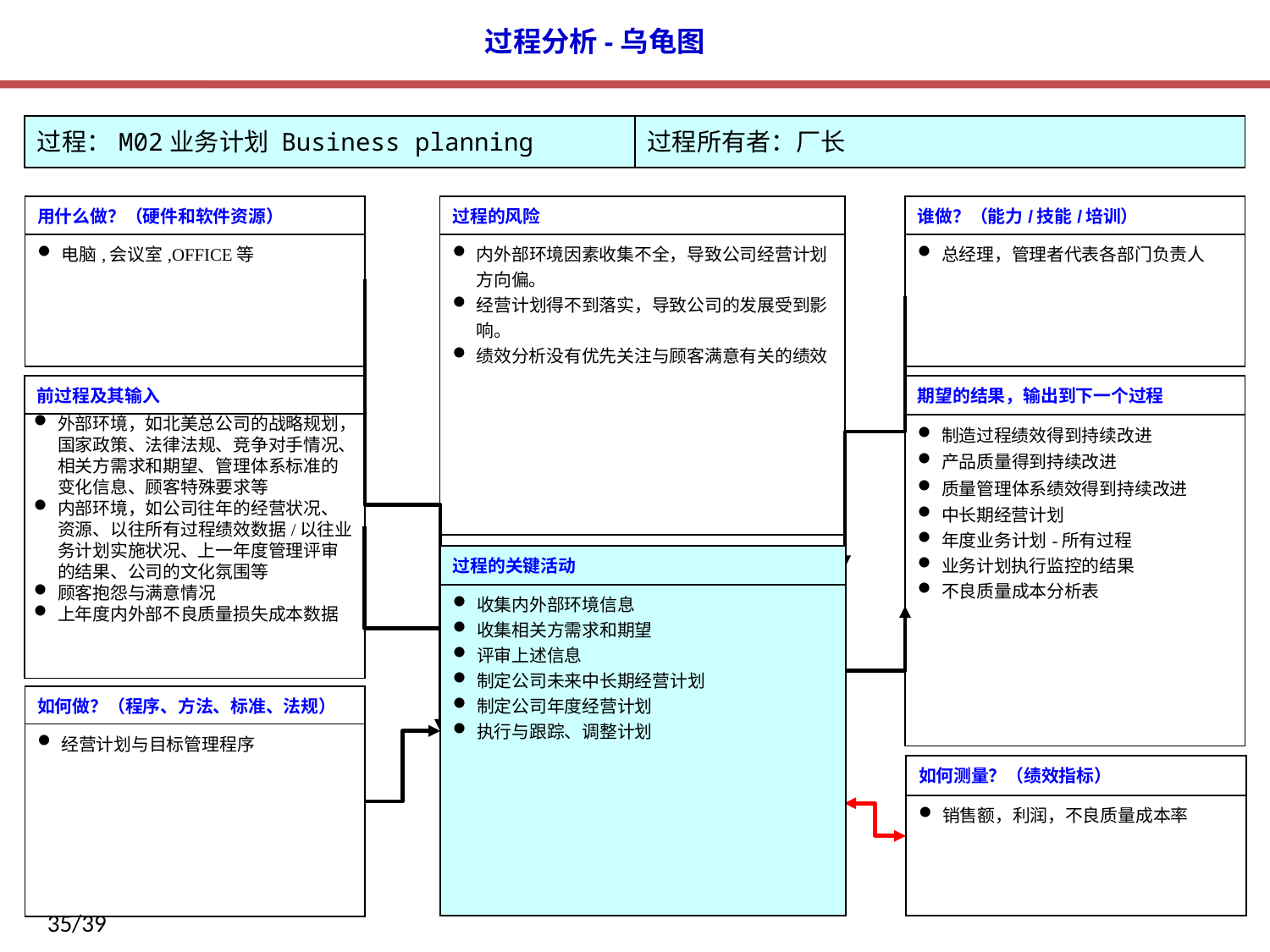

| 过程：M02业务计划 Business planning | 过程所有者：厂长 |
| --- | --- |
| 用什么做？（硬件和软件资源） |
| --- |
| 电脑,会议室,OFFICE等 |
| 过程的风险 |
| --- |
| 内外部环境因素收集不全，导致公司经营计划方向偏。 经营计划得不到落实，导致公司的发展受到影响。 绩效分析没有优先关注与顾客满意有关的绩效 |
| 谁做？（能力/技能/培训） |
| --- |
| 总经理，管理者代表各部门负责人 |
| 前过程及其输入 |
| --- |
| 外部环境，如北美总公司的战略规划，国家政策、法律法规、竞争对手情况、相关方需求和期望、管理体系标准的变化信息、顾客特殊要求等 内部环境，如公司往年的经营状况、资源、以往所有过程绩效数据/以往业务计划实施状况、上一年度管理评审的结果、公司的文化氛围等 顾客抱怨与满意情况 上年度内外部不良质量损失成本数据 |
| 期望的结果，输出到下一个过程 |
| --- |
| 制造过程绩效得到持续改进 产品质量得到持续改进 质量管理体系绩效得到持续改进 中长期经营计划 年度业务计划-所有过程 业务计划执行监控的结果 不良质量成本分析表 |
| 过程的关键活动 |
| --- |
| 收集内外部环境信息 收集相关方需求和期望 评审上述信息 制定公司未来中长期经营计划 制定公司年度经营计划 执行与跟踪、调整计划 |
| 如何做？（程序、方法、标准、法规） |
| --- |
| 经营计划与目标管理程序 |
| 如何测量？（绩效指标） |
| --- |
| 销售额，利润，不良质量成本率 |
35/39